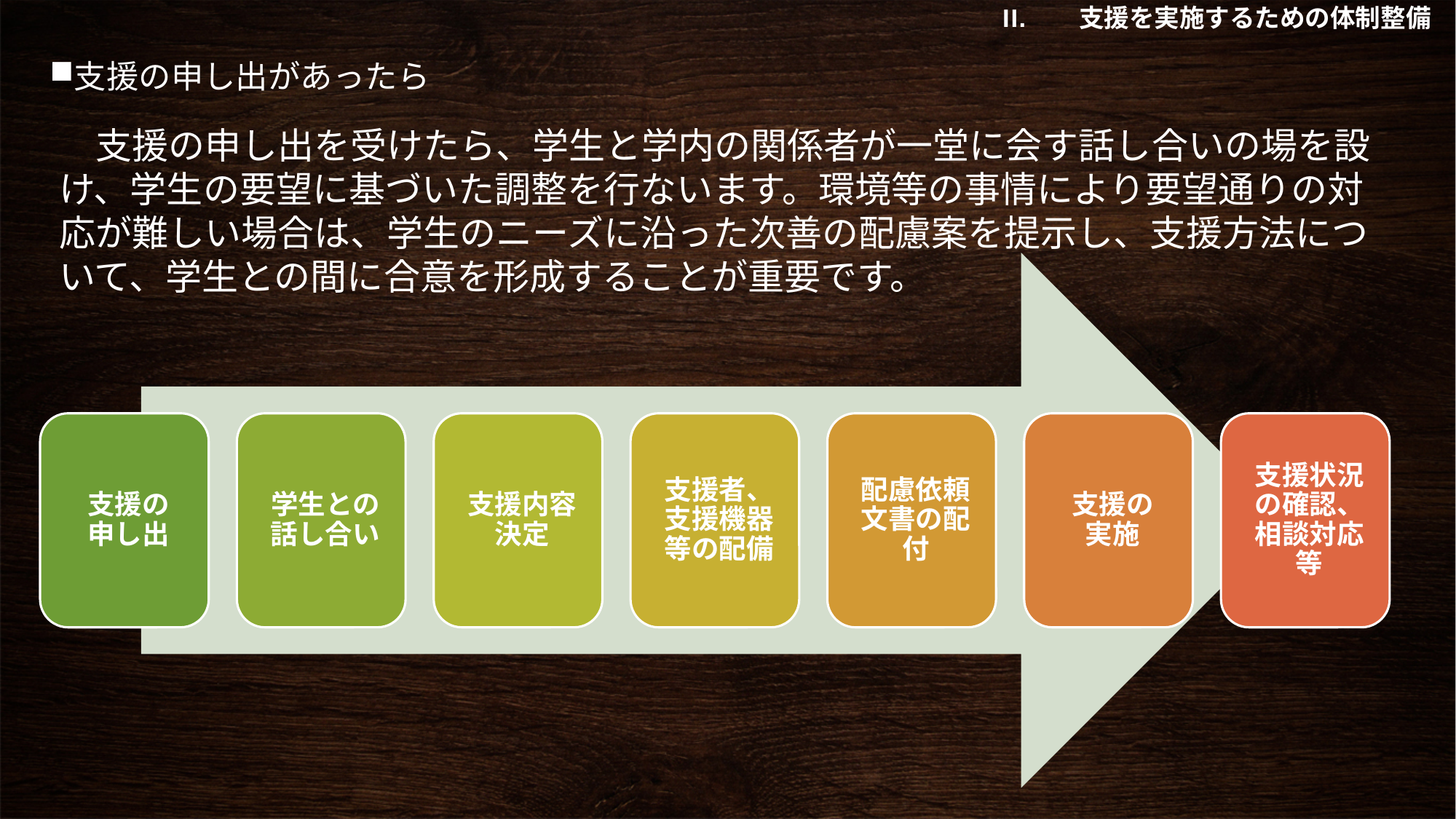

支援を実施するための体制整備
支援の申し出があったら
　支援の申し出を受けたら、学生と学内の関係者が一堂に会す話し合いの場を設け、学生の要望に基づいた調整を行ないます。環境等の事情により要望通りの対応が難しい場合は、学生のニーズに沿った次善の配慮案を提示し、支援方法について、学生との間に合意を形成することが重要です。
支援の
申し出
学生との
話し合い
支援内容決定
支援者、
支援機器等の配備
配慮依頼文書の配付
支援の
実施
支援状況の確認、相談対応等